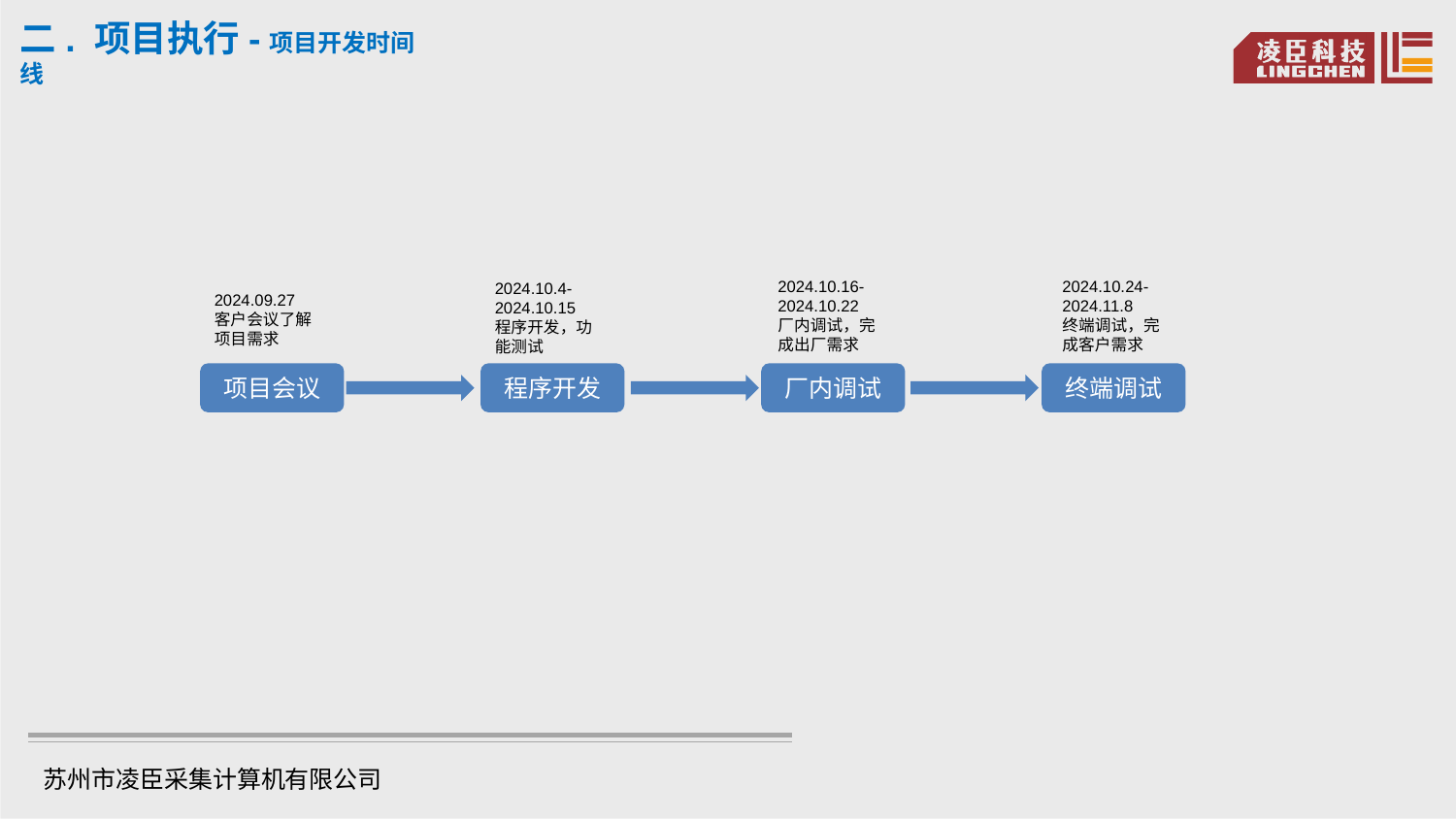

二. 项目执行-项目开发时间线

2024.10.16-2024.10.22
厂内调试，完成出厂需求
2024.10.24-2024.11.8
终端调试，完成客户需求
2024.10.4-2024.10.15
程序开发，功能测试
2024.09.27
客户会议了解项目需求
项目会议
程序开发
厂内调试
终端调试